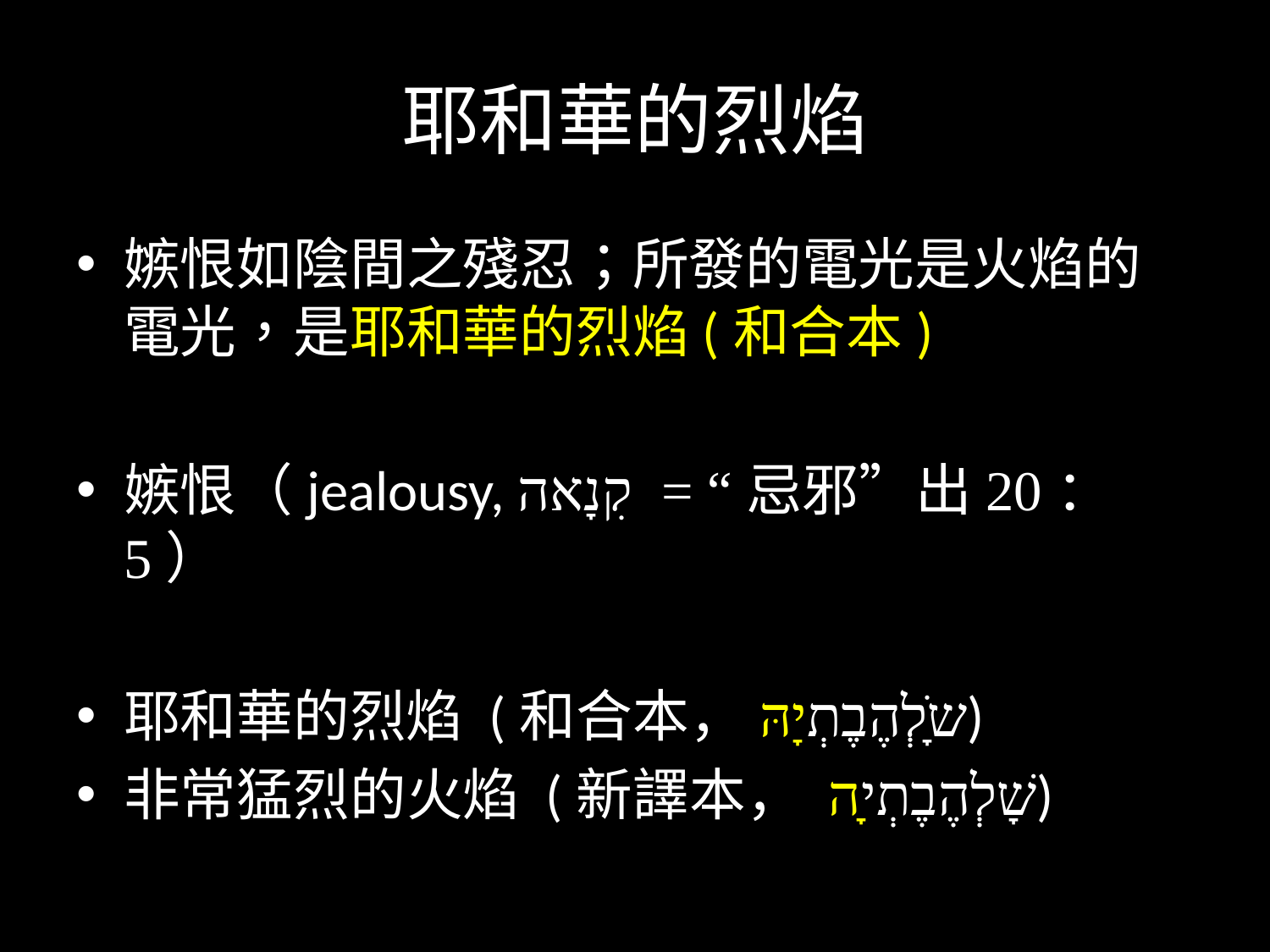

# 耶和華的烈焰
嫉恨如陰間之殘忍；所發的電光是火焰的電光，是耶和華的烈焰(和合本)

嫉恨（jealousy, קִנָאה  = “忌邪”出20：5）

耶和華的烈焰 (和合本，שָׁלְהֶבֶתְיָהּ)
非常猛烈的火焰 (新譯本， שָׁלְהֶבֶתְיָה)